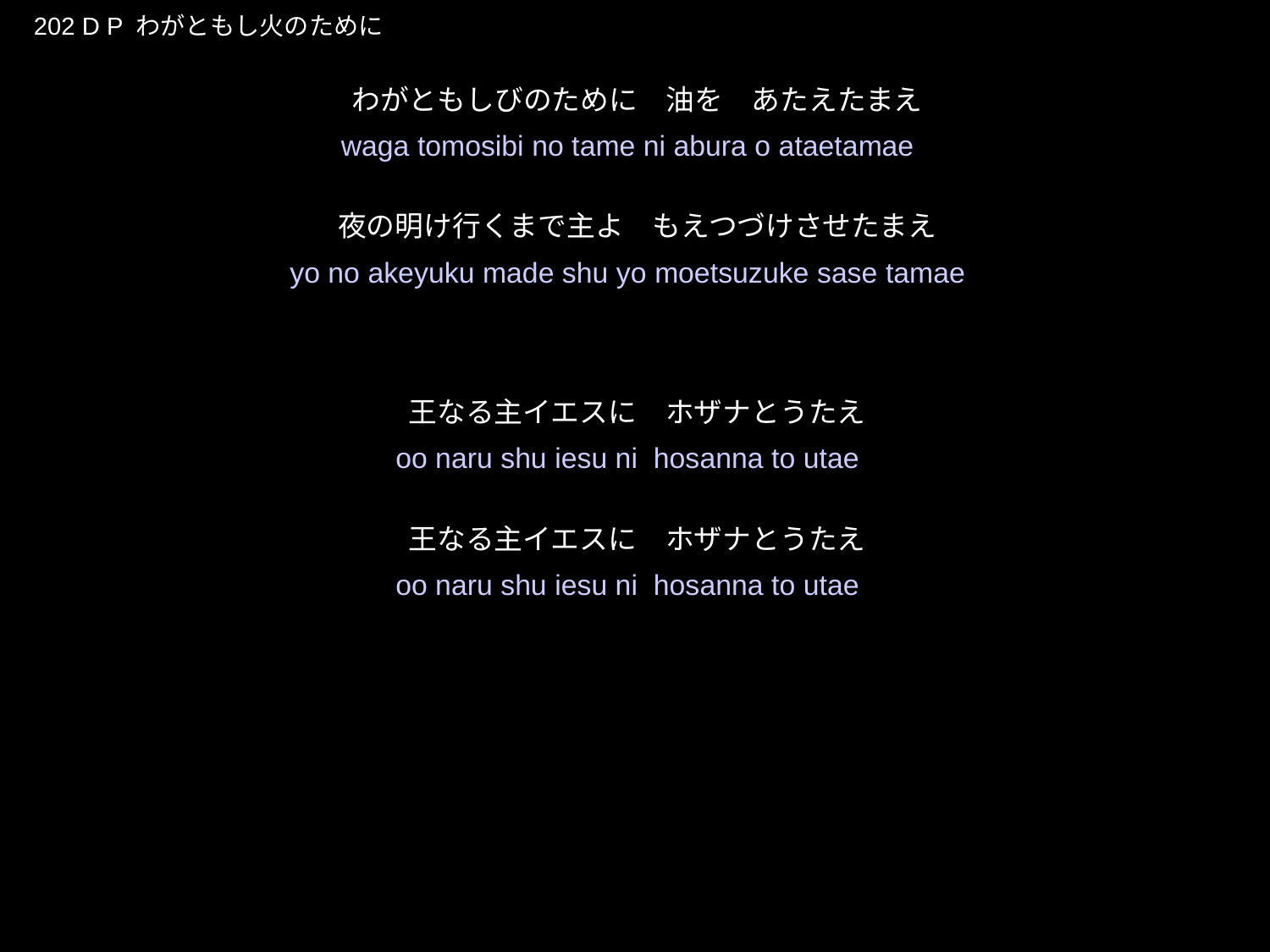

わがともしびのために
★P
202 D P わがともし火のために
わがともしびのために　油を　あたえたまえ
夜の明け行くまで主よ　もえつづけさせたまえ
王なる主イエスに　ホザナとうたえ
王なる主イエスに　ホザナとうたえ
★１
waga tomosibi no tame ni abura o ataetamae
yo no akeyuku made shu yo moetsuzuke sase tamae
oo naru shu iesu ni  hosanna to utae
oo naru shu iesu ni  hosanna to utae